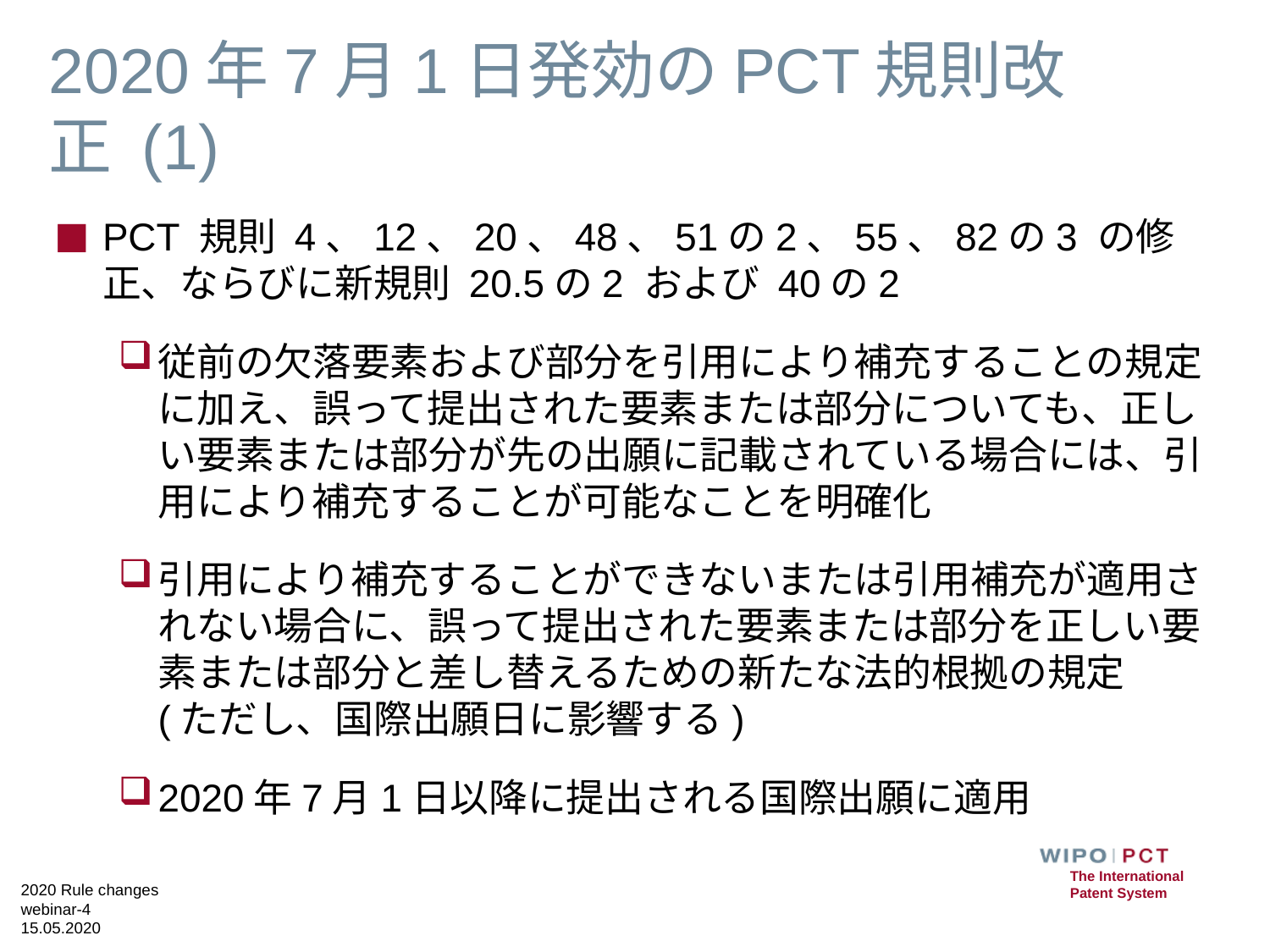

# 2020年7月1日発効のPCT規則改正 (1)
PCT 規則 4、12、20、48、51の2、55、82の3 の修正、ならびに新規則 20.5の2 および 40の2
従前の欠落要素および部分を引用により補充することの規定に加え、誤って提出された要素または部分についても、正しい要素または部分が先の出願に記載されている場合には、引用により補充することが可能なことを明確化
引用により補充することができないまたは引用補充が適用されない場合に、誤って提出された要素または部分を正しい要素または部分と差し替えるための新たな法的根拠の規定 　(ただし、国際出願日に影響する)
2020年7月1日以降に提出される国際出願に適用